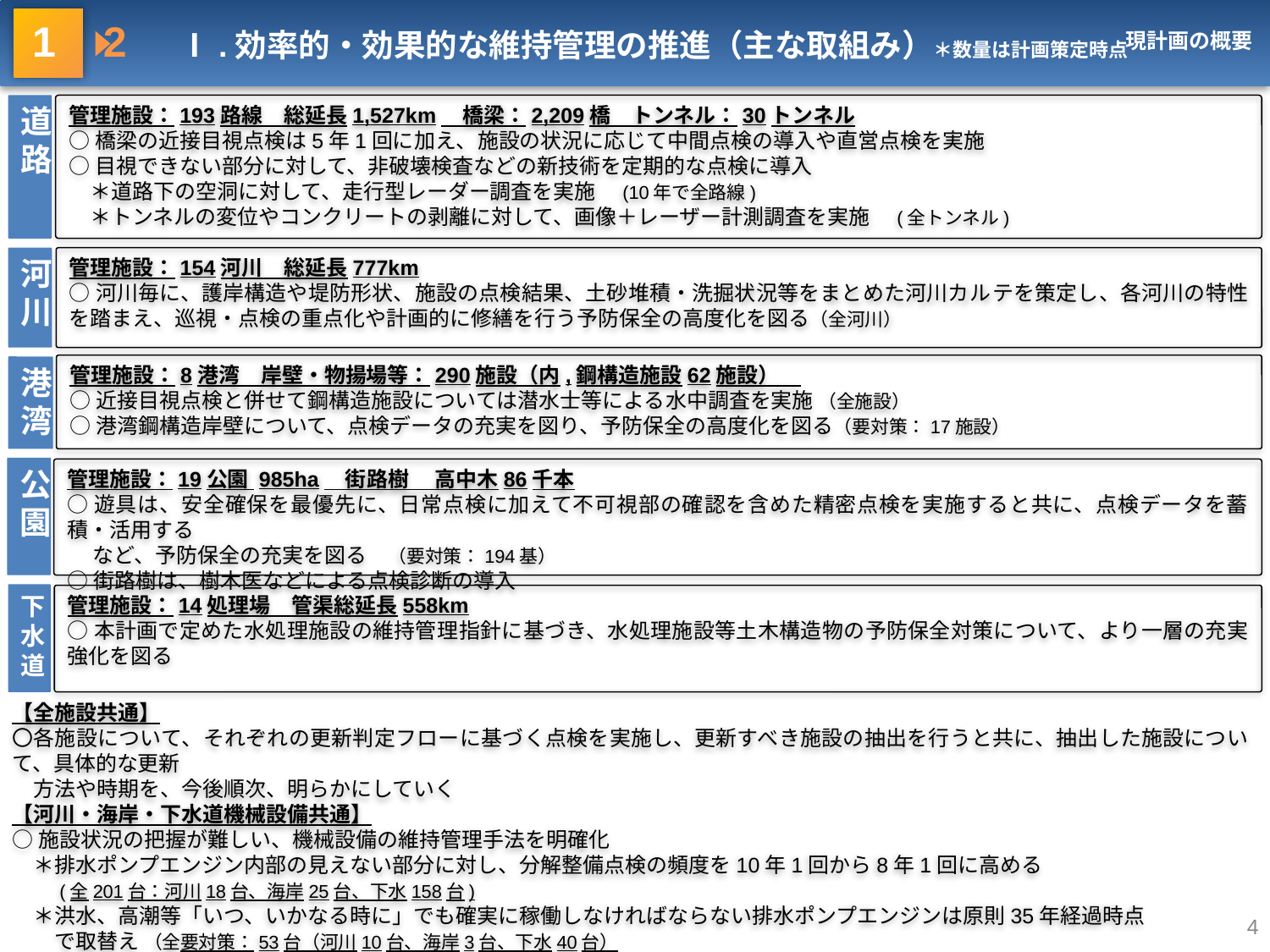

1    2　Ⅰ.効率的・効果的な維持管理の推進（主な取組み）＊数量は計画策定時点
現計画の概要

道
路
管理施設：193路線　総延長1,527km　橋梁：2,209橋　トンネル：30トンネル
○橋梁の近接目視点検は5年1回に加え、施設の状況に応じて中間点検の導入や直営点検を実施
○目視できない部分に対して、非破壊検査などの新技術を定期的な点検に導入
　＊道路下の空洞に対して、走行型レーダー調査を実施　(10年で全路線)
　＊トンネルの変位やコンクリートの剥離に対して、画像＋レーザー計測調査を実施　(全トンネル)
河
川
管理施設：154河川　総延長777km
○河川毎に、護岸構造や堤防形状、施設の点検結果、土砂堆積・洗掘状況等をまとめた河川カルテを策定し、各河川の特性を踏まえ、巡視・点検の重点化や計画的に修繕を行う予防保全の高度化を図る（全河川）
管理施設：8港湾　岸壁・物揚場等：290施設（内,鋼構造施設62施設）
○近接目視点検と併せて鋼構造施設については潜水士等による水中調査を実施 （全施設）
○港湾鋼構造岸壁について、点検データの充実を図り、予防保全の高度化を図る（要対策：17施設）

港
湾
公
園
管理施設：19公園 985ha　街路樹　 高中木86千本
○遊具は、安全確保を最優先に、日常点検に加えて不可視部の確認を含めた精密点検を実施すると共に、点検データを蓄積・活用する
　 など、予防保全の充実を図る　（要対策：194基）
○街路樹は、樹木医などによる点検診断の導入
下
水
道
管理施設：14処理場　管渠総延長558km
○本計画で定めた水処理施設の維持管理指針に基づき、水処理施設等土木構造物の予防保全対策について、より一層の充実強化を図る

【全施設共通】
〇各施設について、それぞれの更新判定フローに基づく点検を実施し、更新すべき施設の抽出を行うと共に、抽出した施設について、具体的な更新
　方法や時期を、今後順次、明らかにしていく
【河川・海岸・下水道機械設備共通】
○施設状況の把握が難しい、機械設備の維持管理手法を明確化
　＊排水ポンプエンジン内部の見えない部分に対し、分解整備点検の頻度を10年1回から8年1回に高める
　　(全201台：河川18台、海岸25台、下水158台)
　＊洪水、高潮等「いつ、いかなる時に」でも確実に稼働しなければならない排水ポンプエンジンは原則35年経過時点
　　で取替え （全要対策：53台（河川10台、海岸3台、下水40台）

4